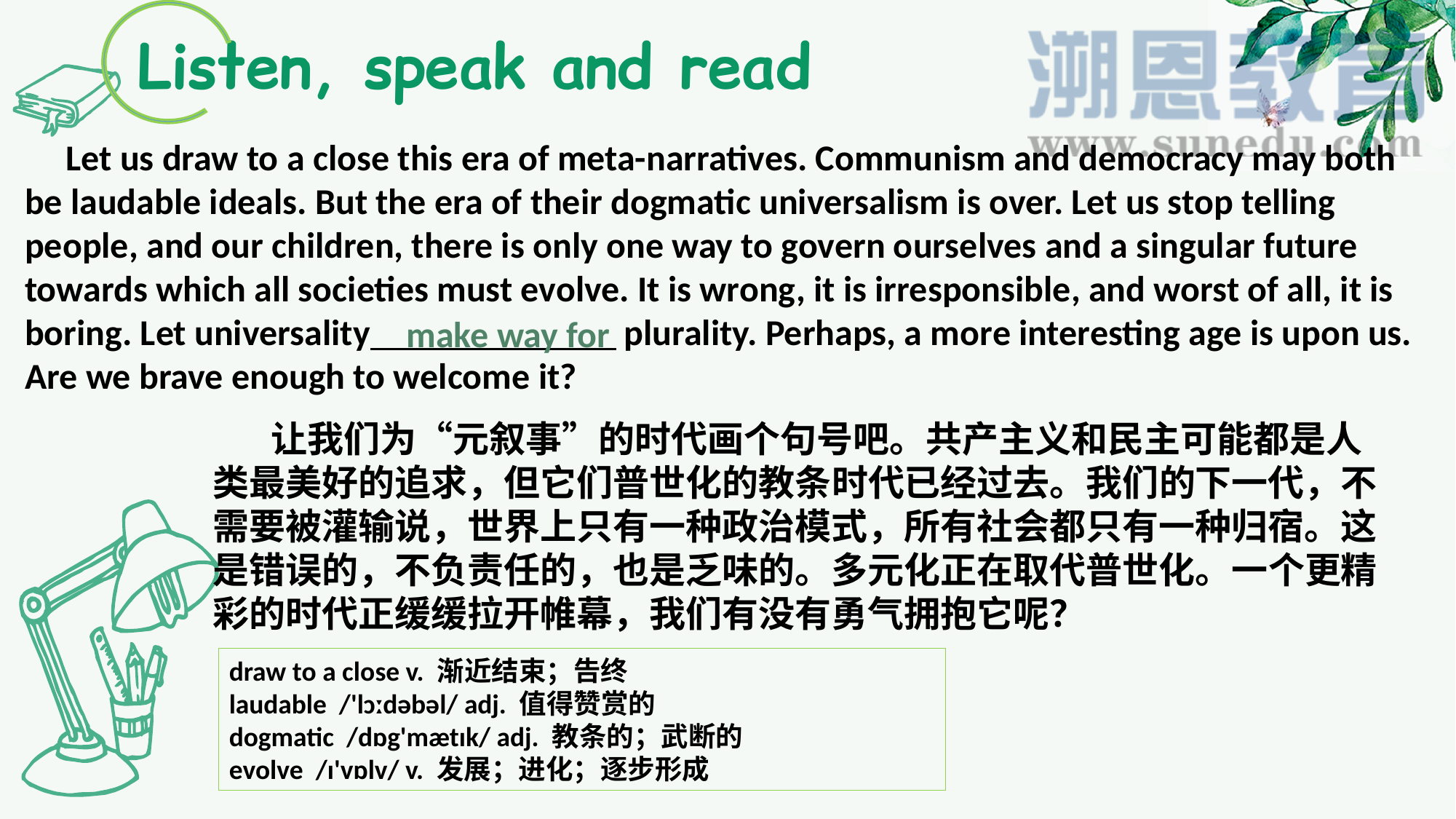

Listen, speak and read

     Let us draw to a close this era of meta-narratives. Communism and democracy may both be laudable ideals. But the era of their dogmatic universalism is over. Let us stop telling people, and our children, there is only one way to govern ourselves and a singular future towards which all societies must evolve. It is wrong, it is irresponsible, and worst of all, it is boring. Let universality                               plurality. Perhaps, a more interesting age is upon us. Are we brave enough to welcome it?
make way for
      让我们为“元叙事”的时代画个句号吧。共产主义和民主可能都是人类最美好的追求，但它们普世化的教条时代已经过去。我们的下一代，不需要被灌输说，世界上只有一种政治模式，所有社会都只有一种归宿。这是错误的，不负责任的，也是乏味的。多元化正在取代普世化。一个更精彩的时代正缓缓拉开帷幕，我们有没有勇气拥抱它呢？

draw to a close v. 渐近结束；告终
laudable  /'lɔːdəbəl/ adj. 值得赞赏的
dogmatic  /dɒg'mætɪk/ adj. 教条的；武断的
evolve  /ɪ'vɒlv/ v. 发展；进化；逐步形成